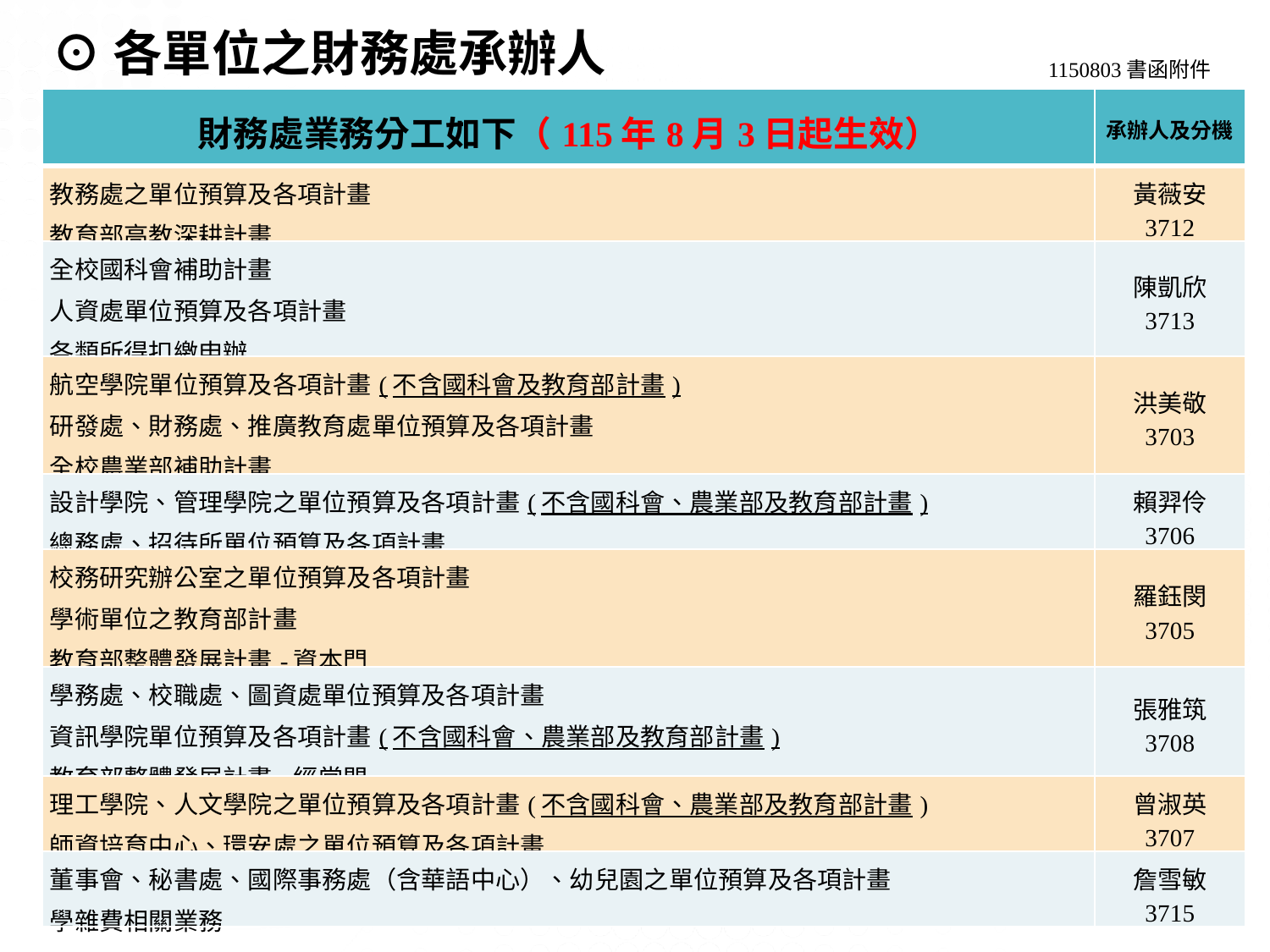

⊙各單位之財務處承辦人
1150803書函附件
| 財務處業務分工如下（115年8月3日起生效） | 承辦人及分機 |
| --- | --- |
| 教務處之單位預算及各項計畫 教育部高教深耕計畫 | 黃薇安 3712 |
| 全校國科會補助計畫 人資處單位預算及各項計畫 各類所得扣繳申辦 | 陳凱欣 3713 |
| 航空學院單位預算及各項計畫(不含國科會及教育部計畫) 研發處、財務處、推廣教育處單位預算及各項計畫 全校農業部補助計畫 | 洪美敬 3703 |
| 設計學院、管理學院之單位預算及各項計畫(不含國科會、農業部及教育部計畫) 總務處、招待所單位預算及各項計畫 | 賴羿伶 3706 |
| 校務研究辦公室之單位預算及各項計畫 學術單位之教育部計畫 教育部整體發展計畫-資本門 | 羅鈺閔 3705 |
| 學務處、校職處、圖資處單位預算及各項計畫 資訊學院單位預算及各項計畫(不含國科會、農業部及教育部計畫) 教育部整體發展計畫-經常門 | 張雅筑 3708 |
| 理工學院、人文學院之單位預算及各項計畫(不含國科會、農業部及教育部計畫) 師資培育中心、環安處之單位預算及各項計畫 | 曾淑英 3707 |
| 董事會、秘書處、國際事務處（含華語中心）、幼兒園之單位預算及各項計畫 學雜費相關業務 | 詹雪敏 3715 |